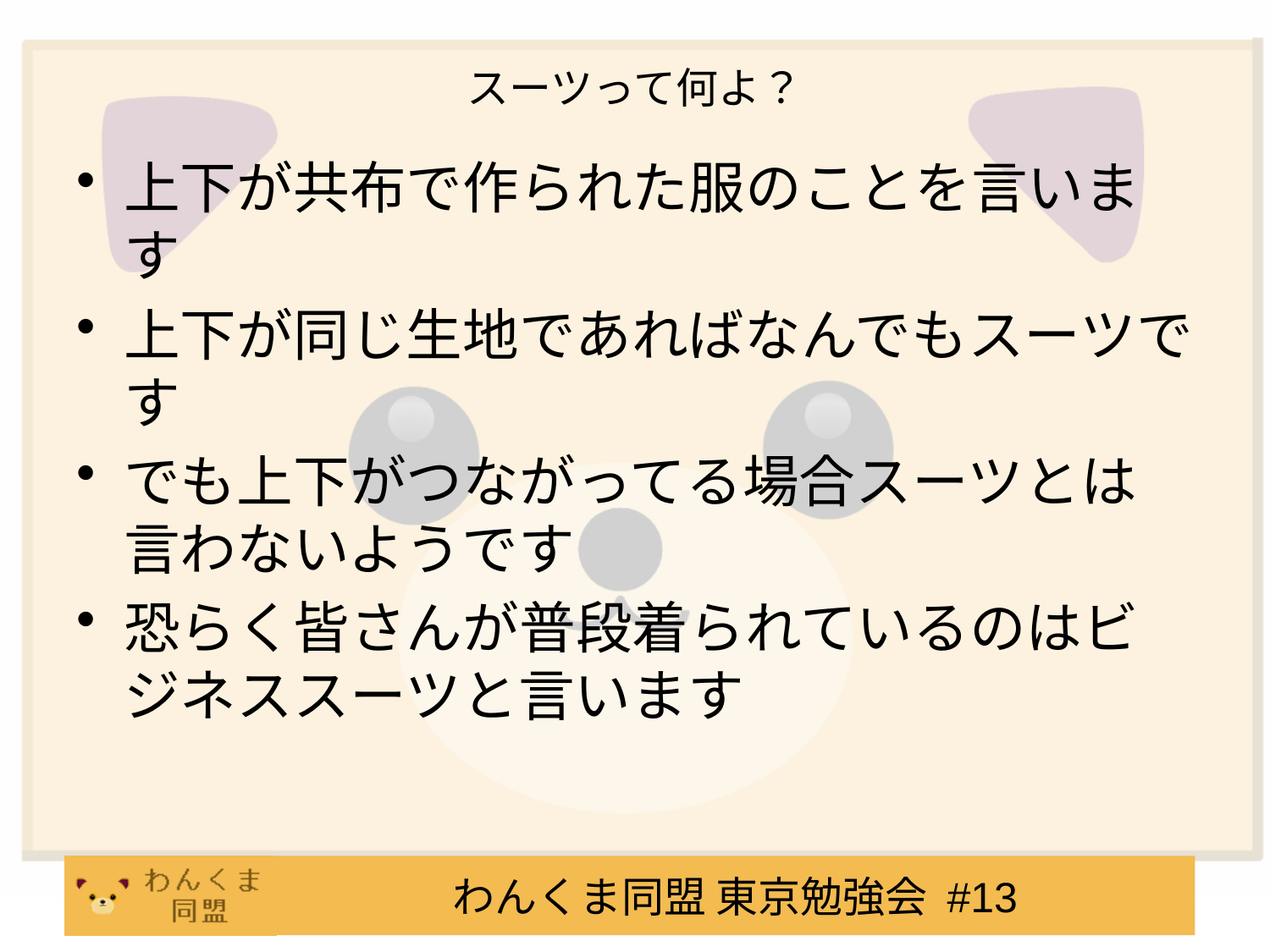

# スーツって何よ？
上下が共布で作られた服のことを言います
上下が同じ生地であればなんでもスーツです
でも上下がつながってる場合スーツとは言わないようです
恐らく皆さんが普段着られているのはビジネススーツと言います